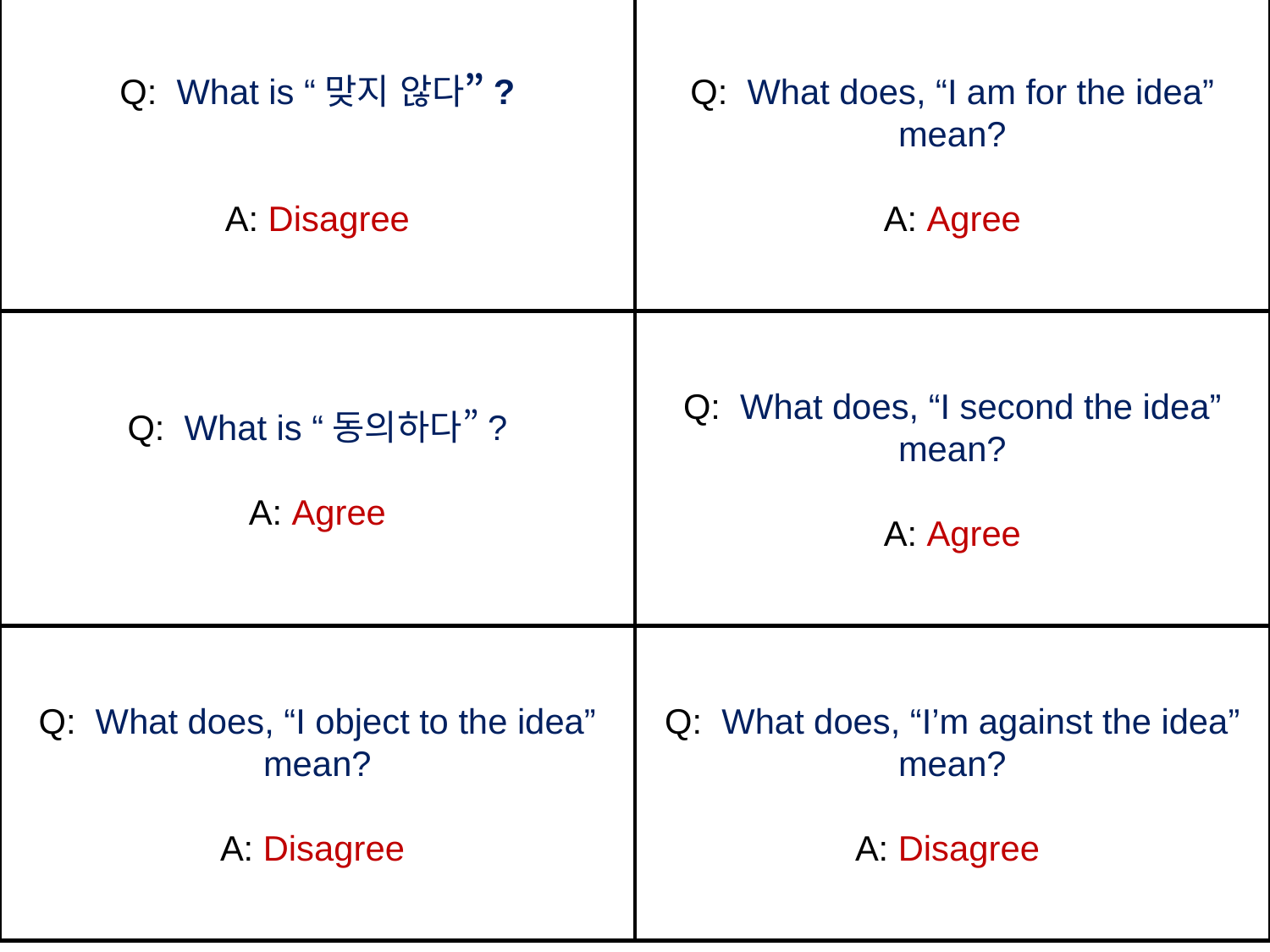

# Q:  What is “맞지 않다”? A: Disagree
Q:  What does, “I am for the idea” mean?
A: Agree
Q:  What is “동의하다”?
A: Agree
Q:  What does, “I second the idea” mean?
A: Agree
Q:  What does, “I object to the idea” mean?
A: Disagree
Q:  What does, “I’m against the idea” mean?
A: Disagree